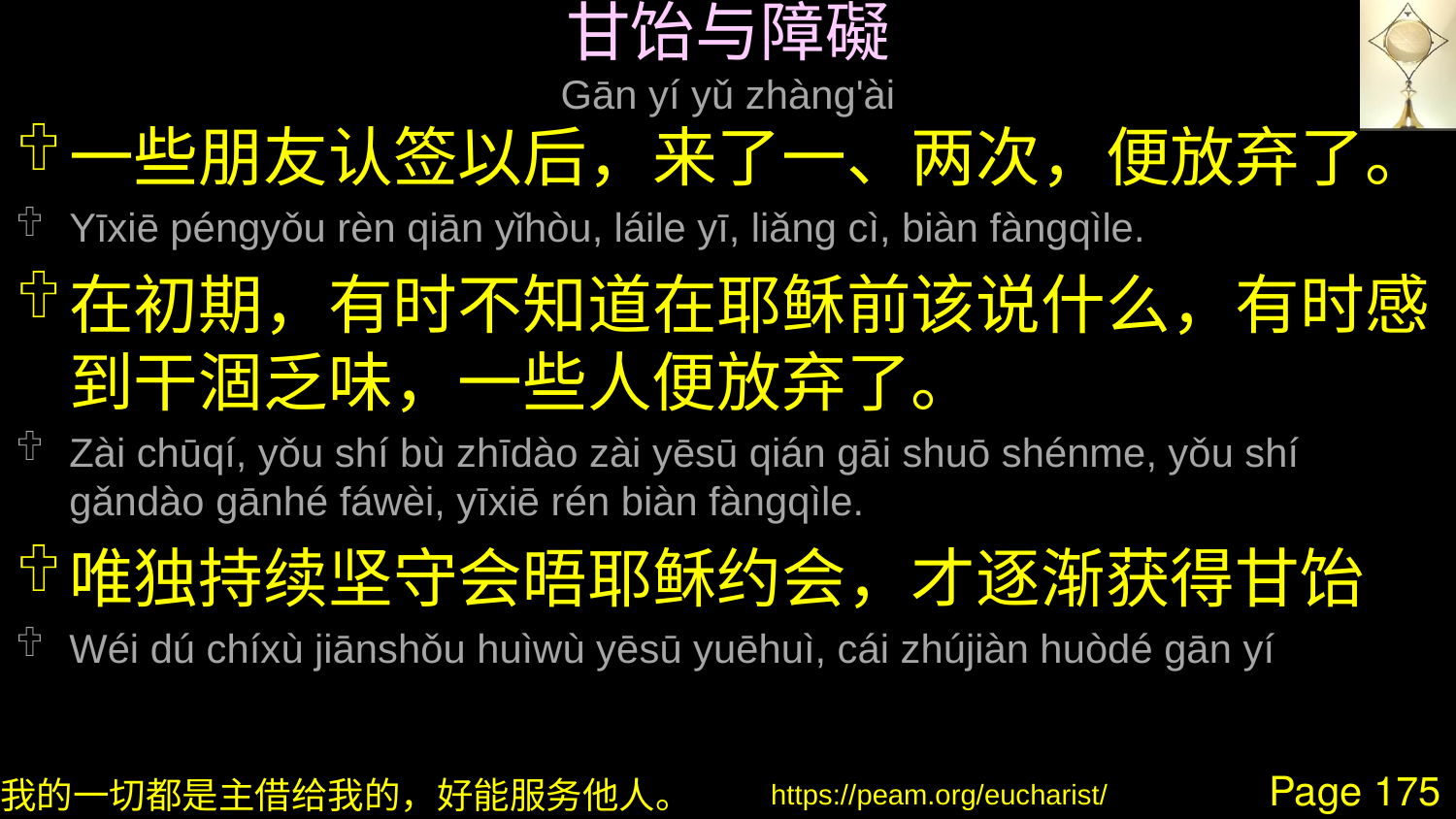

# 甘饴与障礙 Gān yí yǔ zhàng'ài
一些朋友认签以后，来了一、两次，便放弃了。
Yīxiē péngyǒu rèn qiān yǐhòu, láile yī, liǎng cì, biàn fàngqìle.
在初期，有时不知道在耶稣前该说什么，有时感到干涸乏味，一些人便放弃了。
Zài chūqí, yǒu shí bù zhīdào zài yēsū qián gāi shuō shénme, yǒu shí gǎndào gānhé fáwèi, yīxiē rén biàn fàngqìle.
唯独持续坚守会晤耶稣约会，才逐渐获得甘饴
Wéi dú chíxù jiānshǒu huìwù yēsū yuēhuì, cái zhújiàn huòdé gān yí